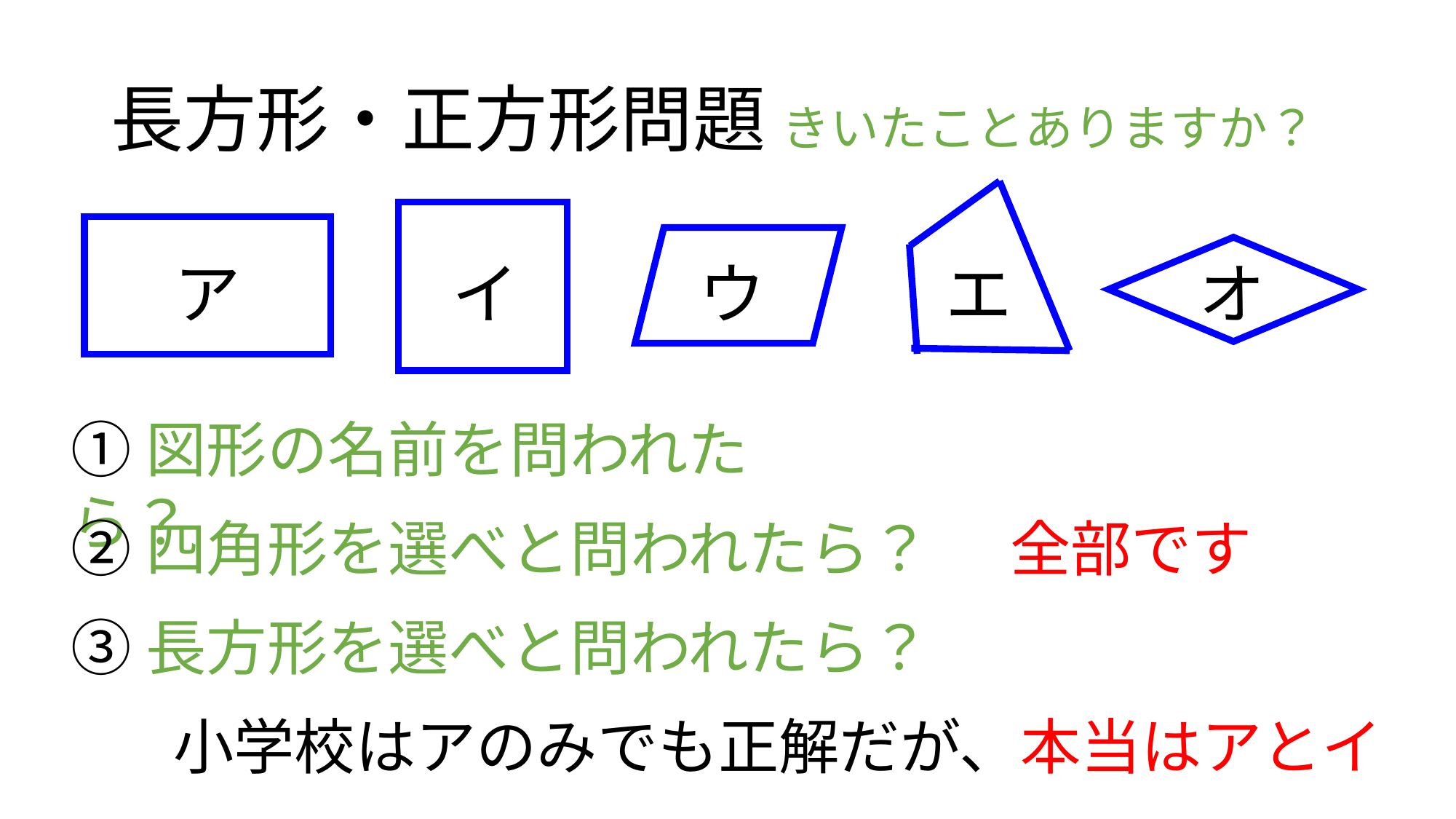

# 長方形・正方形問題 きいたことありますか？

ア
イ
ウ
エ
オ
①図形の名前を問われたら？
②四角形を選べと問われたら？
全部です
③長方形を選べと問われたら？
小学校はアのみでも正解だが、本当はアとイ